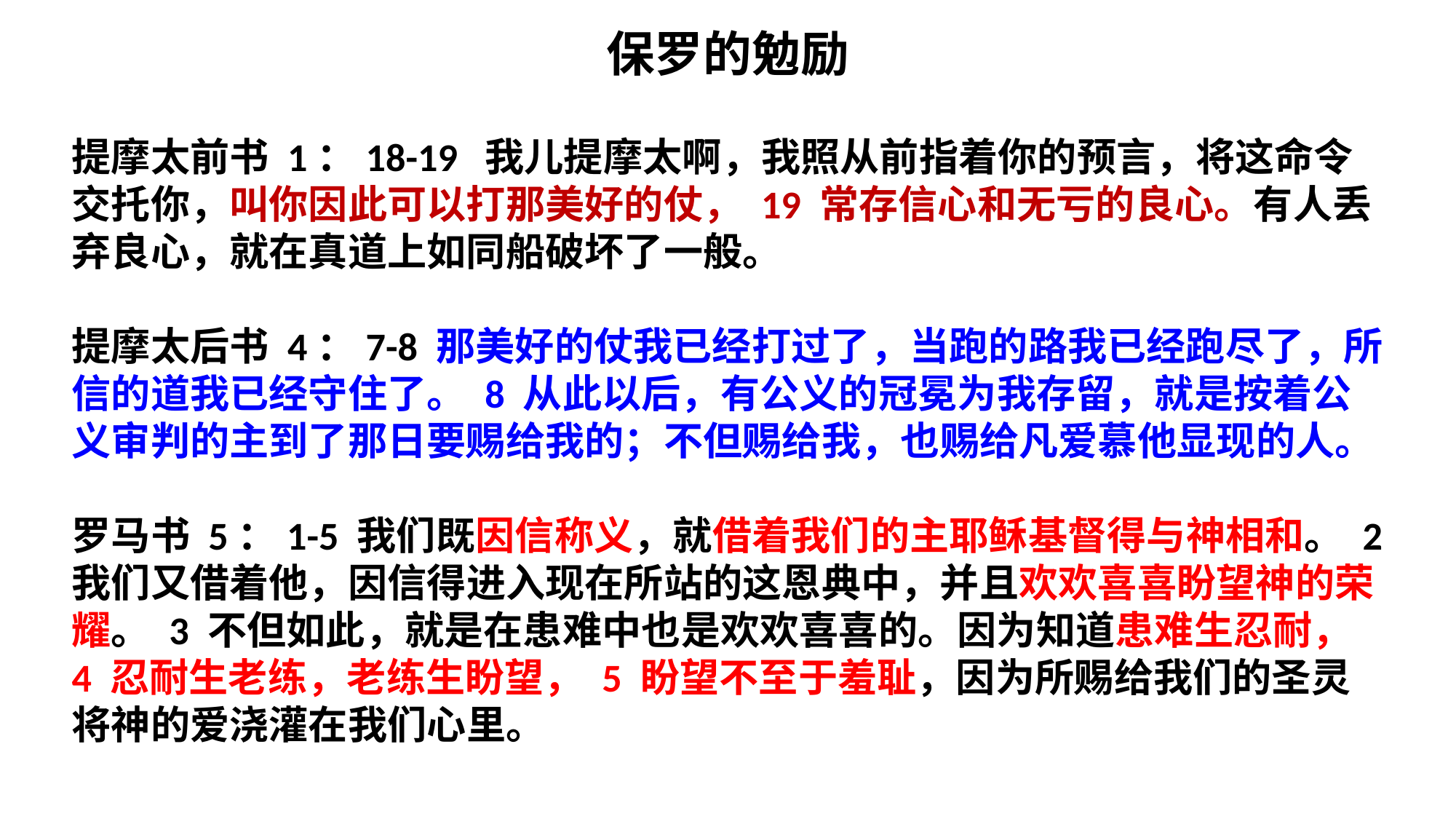

保罗的勉励

提摩太前书 1：18-19  我儿提摩太啊，我照从前指着你的预言，将这命令交托你，叫你因此可以打那美好的仗， 19 常存信心和无亏的良心。有人丢弃良心，就在真道上如同船破坏了一般。

提摩太后书 4：7-8 那美好的仗我已经打过了，当跑的路我已经跑尽了，所信的道我已经守住了。 8 从此以后，有公义的冠冕为我存留，就是按着公义审判的主到了那日要赐给我的；不但赐给我，也赐给凡爱慕他显现的人。

罗马书 5：1-5 我们既因信称义，就借着我们的主耶稣基督得与神相和。 2 我们又借着他，因信得进入现在所站的这恩典中，并且欢欢喜喜盼望神的荣耀。 3 不但如此，就是在患难中也是欢欢喜喜的。因为知道患难生忍耐， 4 忍耐生老练，老练生盼望， 5 盼望不至于羞耻，因为所赐给我们的圣灵将神的爱浇灌在我们心里。